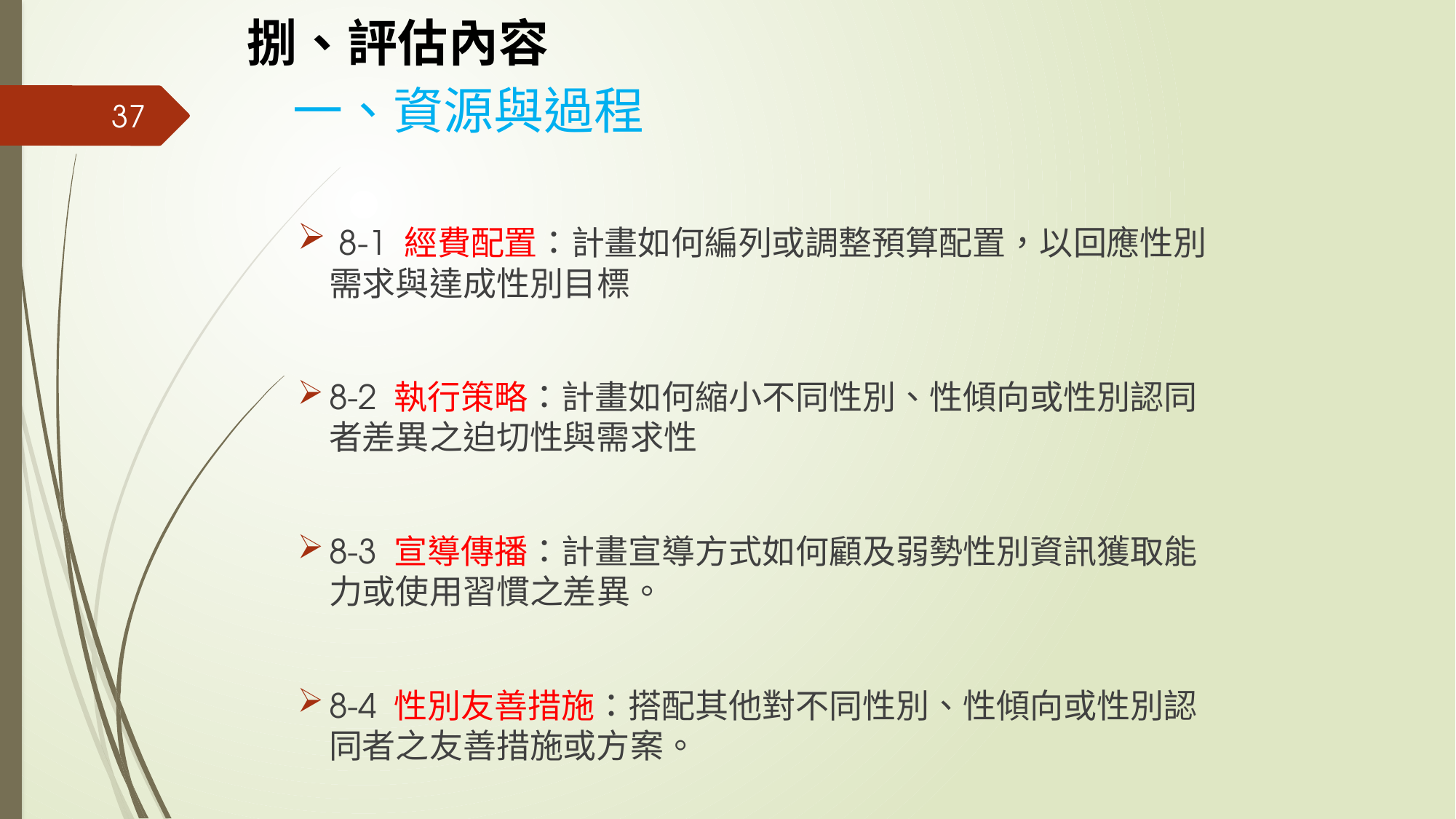

捌、評估內容
   一、資源與過程

 8-1 經費配置：計畫如何編列或調整預算配置，以回應性別需求與達成性別目標

8-2 執行策略：計畫如何縮小不同性別、性傾向或性別認同者差異之迫切性與需求性

8-3 宣導傳播：計畫宣導方式如何顧及弱勢性別資訊獲取能力或使用習慣之差異。

8-4 性別友善措施：搭配其他對不同性別、性傾向或性別認同者之友善措施或方案。

37